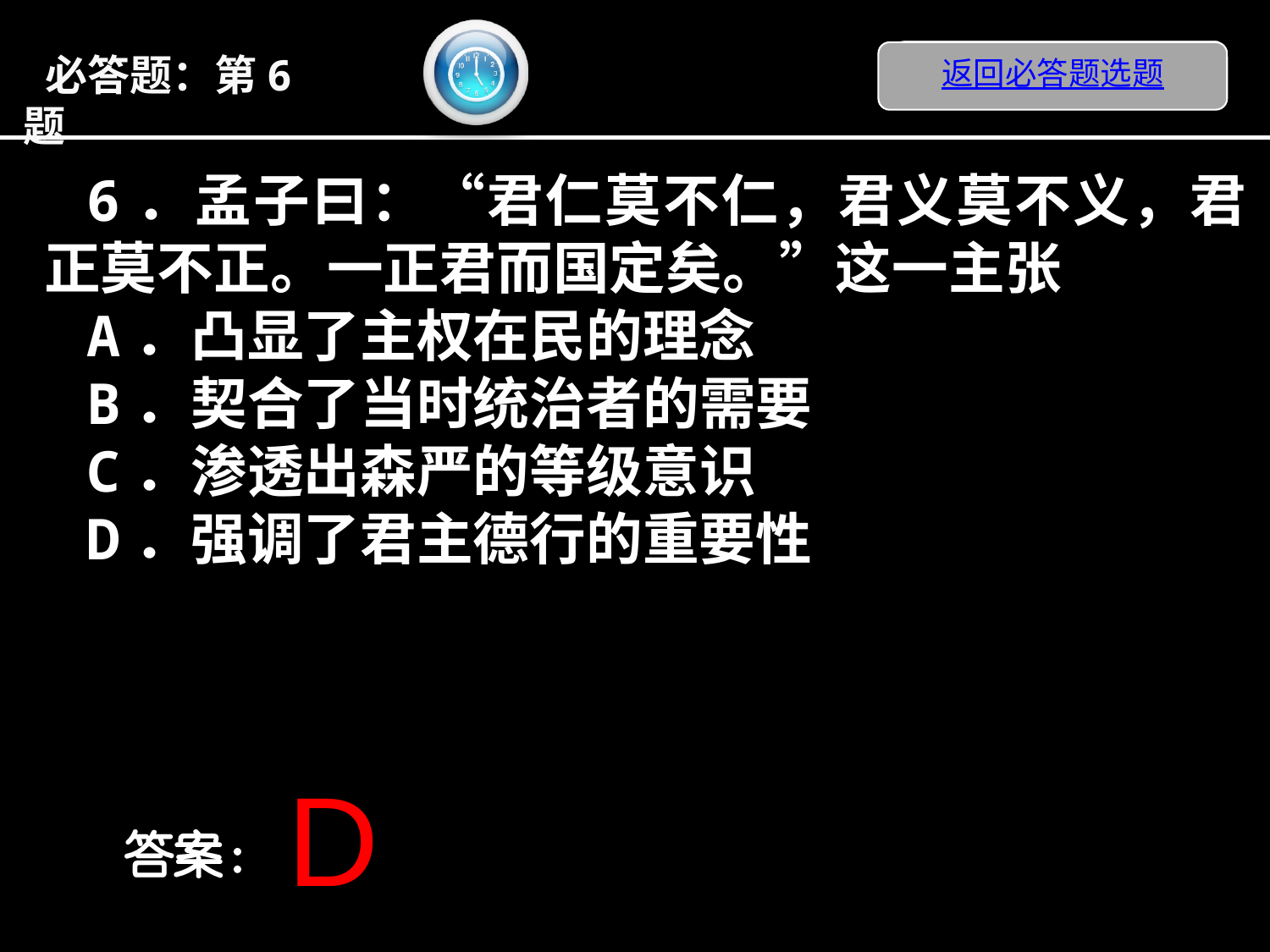

返回必答题选题
  必答题：第6题
6．孟子曰：“君仁莫不仁，君义莫不义，君正莫不正。一正君而国定矣。”这一主张
A．凸显了主权在民的理念
B．契合了当时统治者的需要
C．渗透出森严的等级意识
D．强调了君主德行的重要性
D